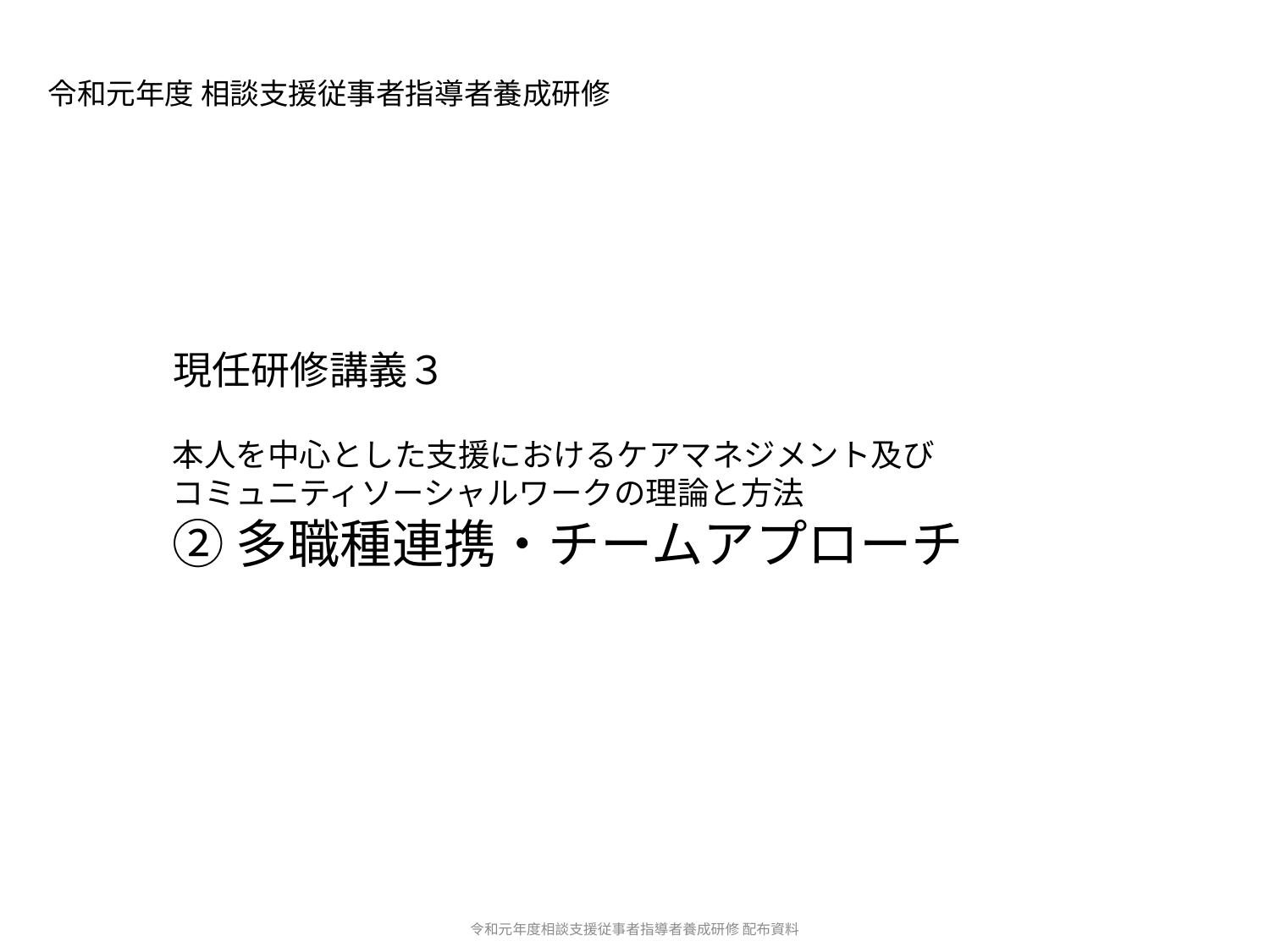

令和元年度 相談支援従事者指導者養成研修
現任研修講義３
本人を中心とした支援におけるケアマネジメント及び
コミュニティソーシャルワークの理論と方法
② 多職種連携・チームアプローチ
令和元年度相談支援従事者指導者養成研修 配布資料